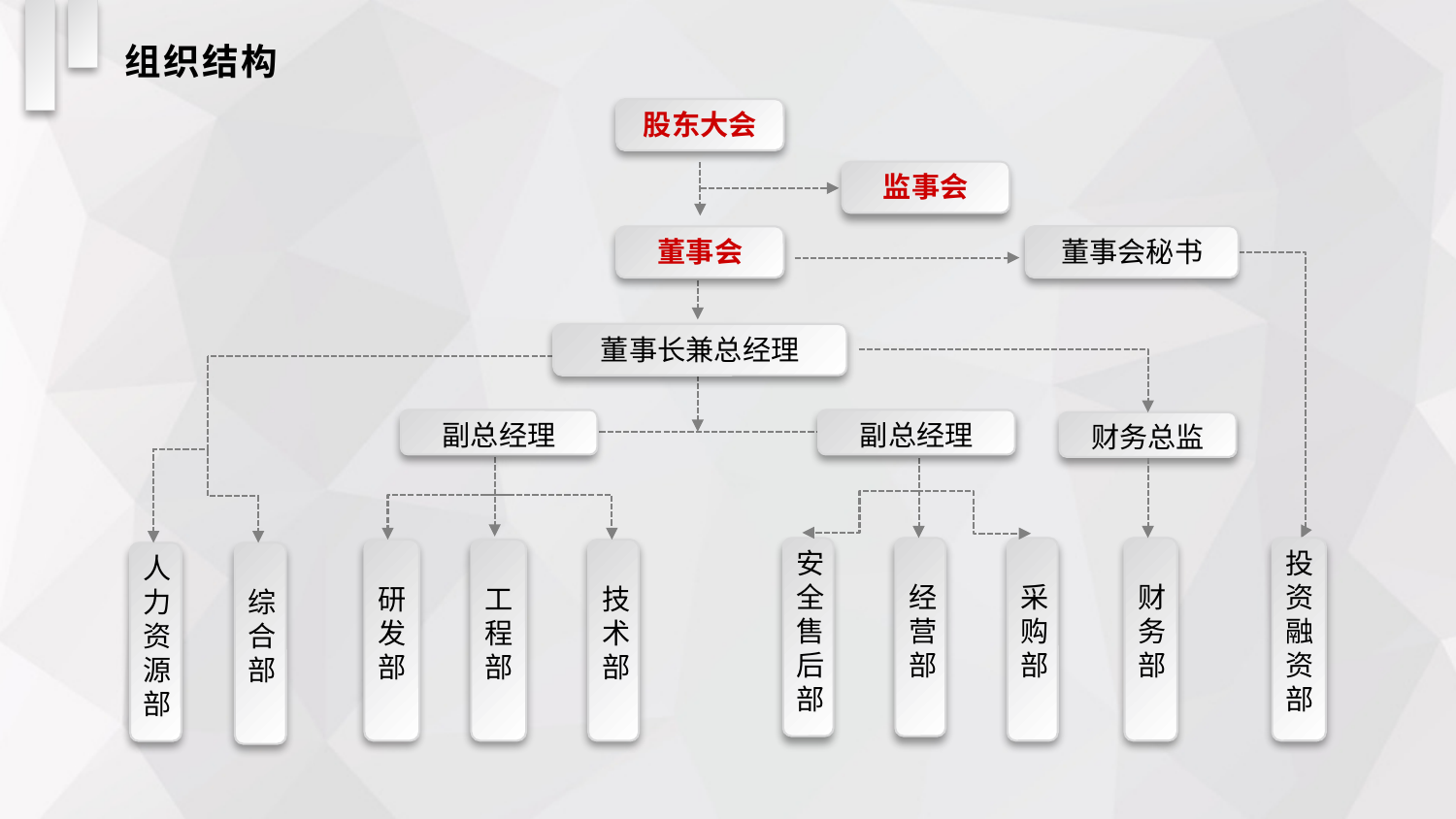

组织结构
股东大会
监事会
董事会秘书
董事会
董事长兼总经理
副总经理
副总经理
财务总监

经
营
部
安全售后部

采
购
部

财
务
部
投
资融资
部

研
发
部

工
程
部

技
术
部
人力资源部

综
合
部